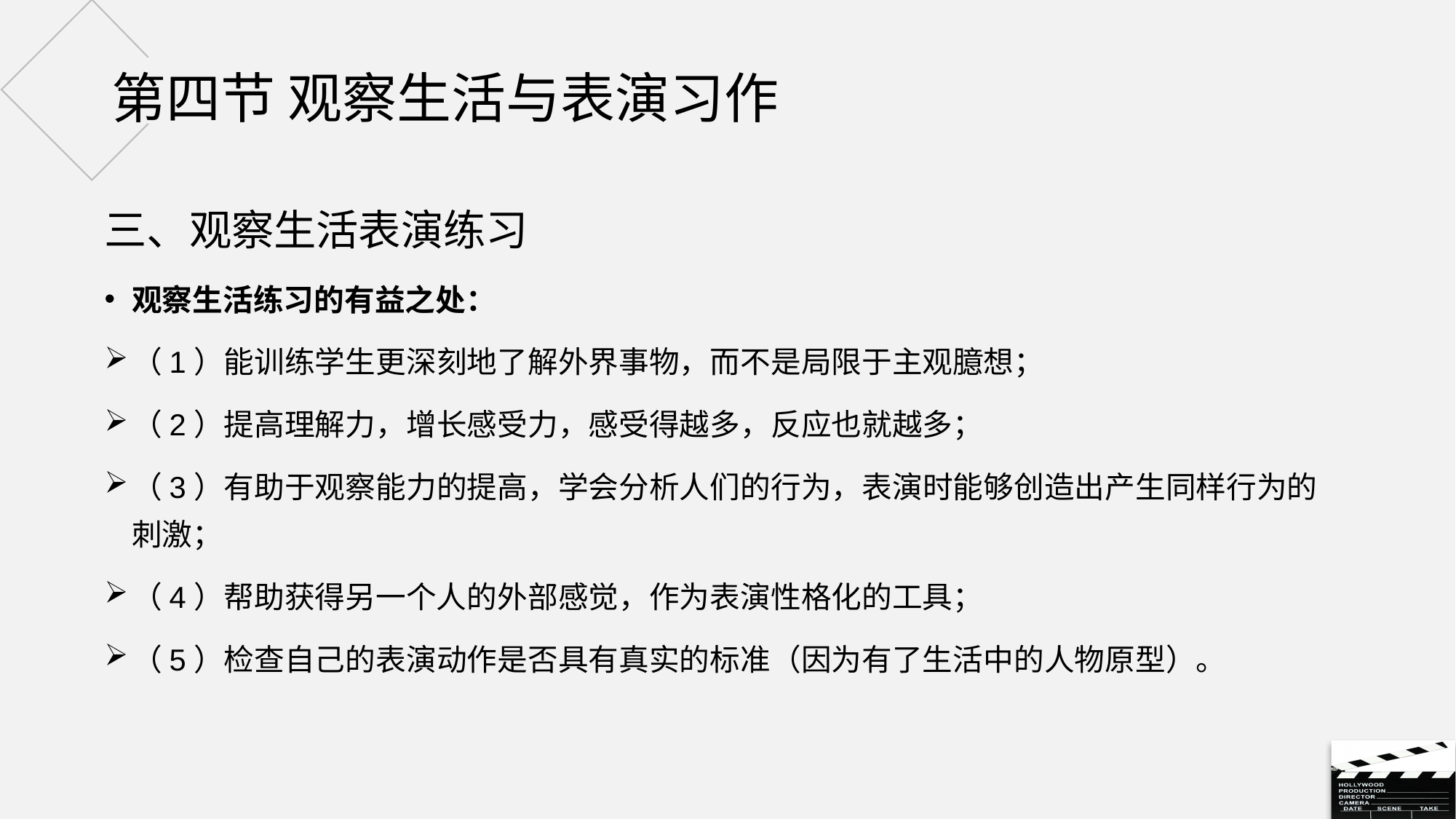

# 第四节 观察生活与表演习作
三、观察生活表演练习
观察生活练习的有益之处：
（1）能训练学生更深刻地了解外界事物，而不是局限于主观臆想；
（2）提高理解力，增长感受力，感受得越多，反应也就越多；
（3）有助于观察能力的提高，学会分析人们的行为，表演时能够创造出产生同样行为的刺激；
（4）帮助获得另一个人的外部感觉，作为表演性格化的工具；
（5）检查自己的表演动作是否具有真实的标准（因为有了生活中的人物原型）。